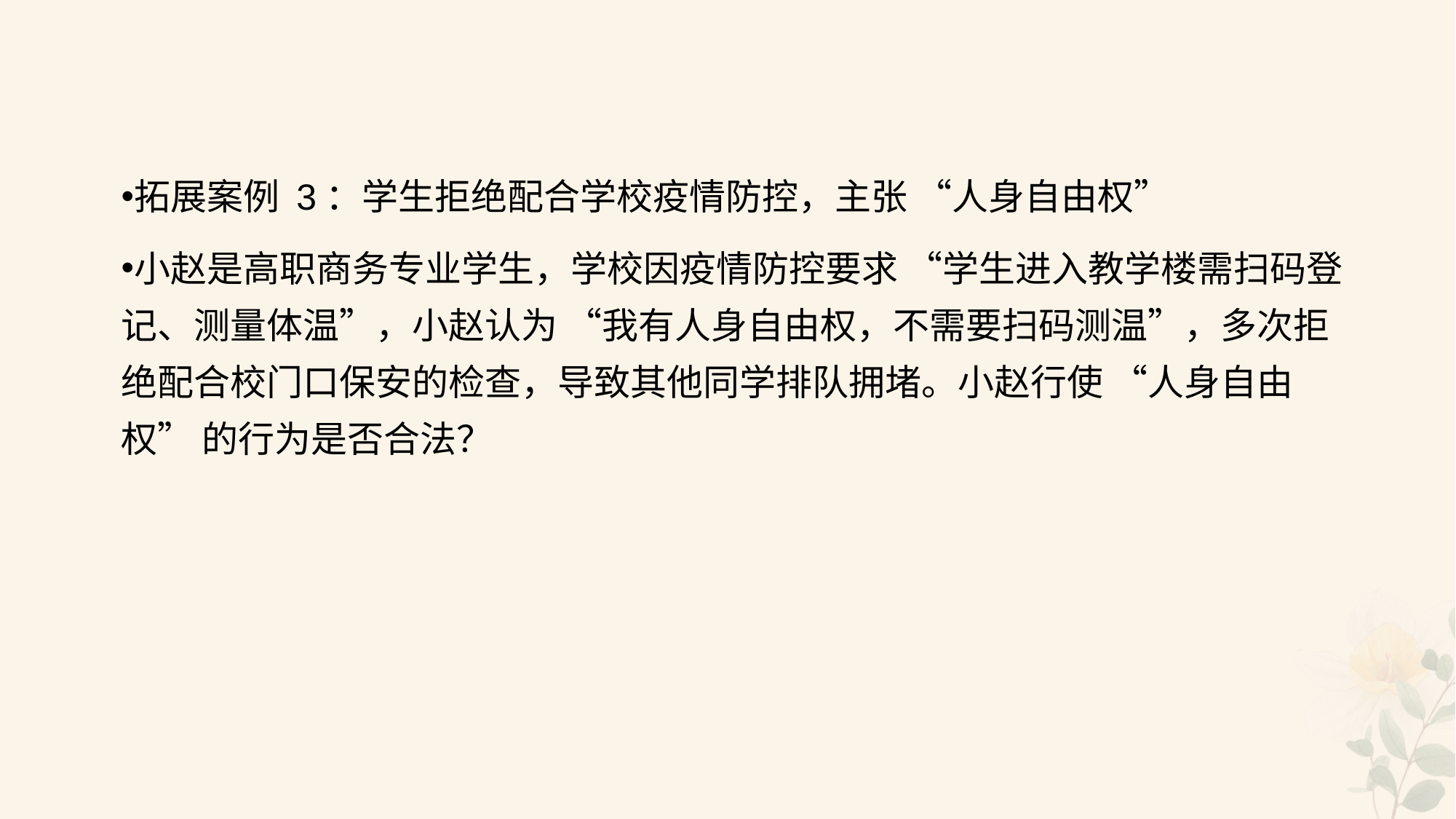

#
拓展案例 3：学生拒绝配合学校疫情防控，主张 “人身自由权”
小赵是高职商务专业学生，学校因疫情防控要求 “学生进入教学楼需扫码登记、测量体温”，小赵认为 “我有人身自由权，不需要扫码测温”，多次拒绝配合校门口保安的检查，导致其他同学排队拥堵。小赵行使 “人身自由权” 的行为是否合法？